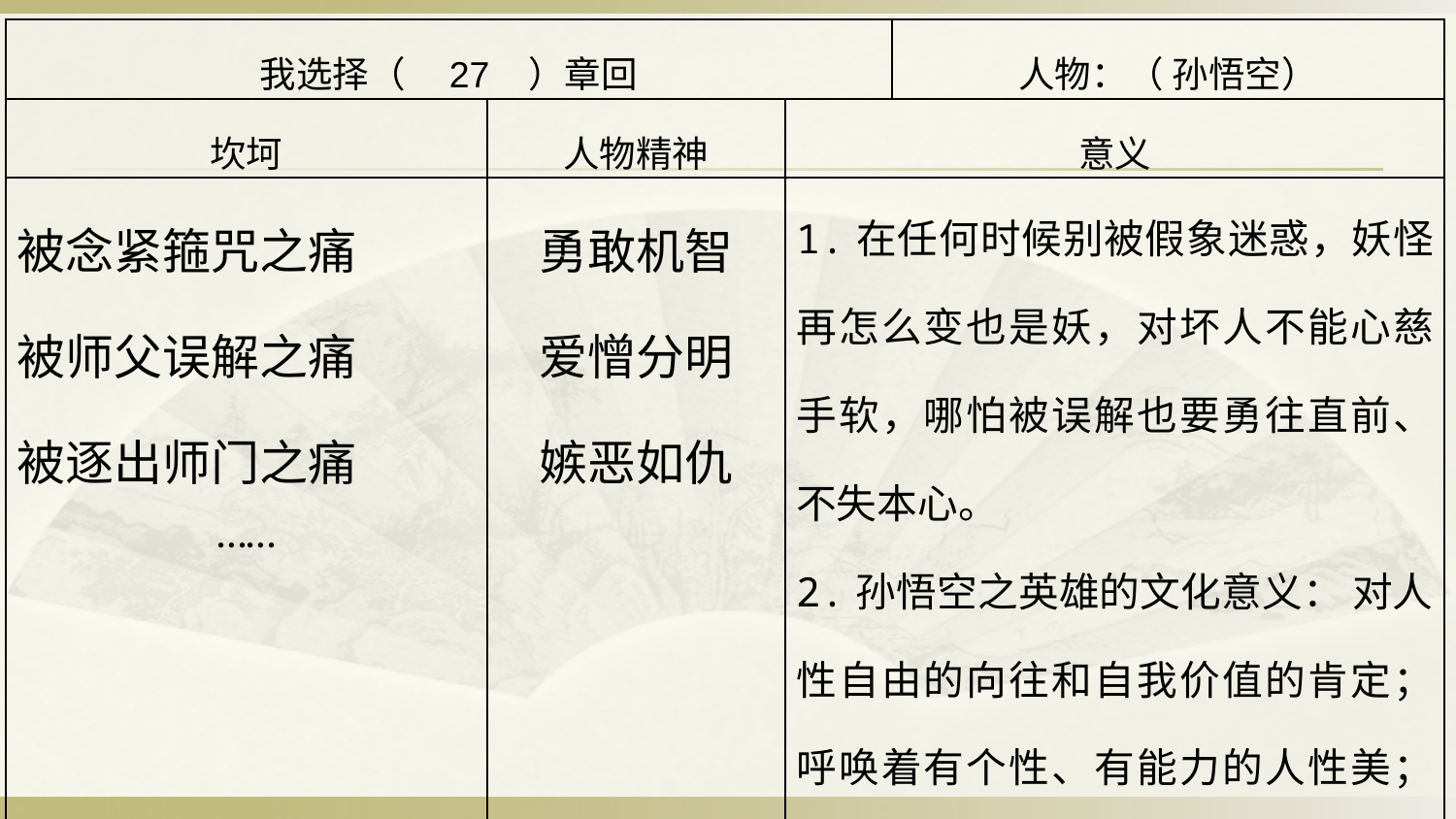

| 我选择（ 27 ）章回 |  |  | 人物：（ 孙悟空） |
| --- | --- | --- | --- |
| 坎坷 | 人物精神 | 意义 |  |
| 被念紧箍咒之痛 被师父误解之痛 被逐出师门之痛 …… | 勇敢机智 爱憎分明 嫉恶如仇 | 1.在任何时候别被假象迷惑，妖怪再怎么变也是妖，对坏人不能心慈手软，哪怕被误解也要勇往直前、不失本心。 2.孙悟空之英雄的文化意义： 对人性自由的向往和自我价值的肯定；呼唤着有个性、有能力的人性美；敢为理想而献身，坚定彻底的斗争精神。 |  |